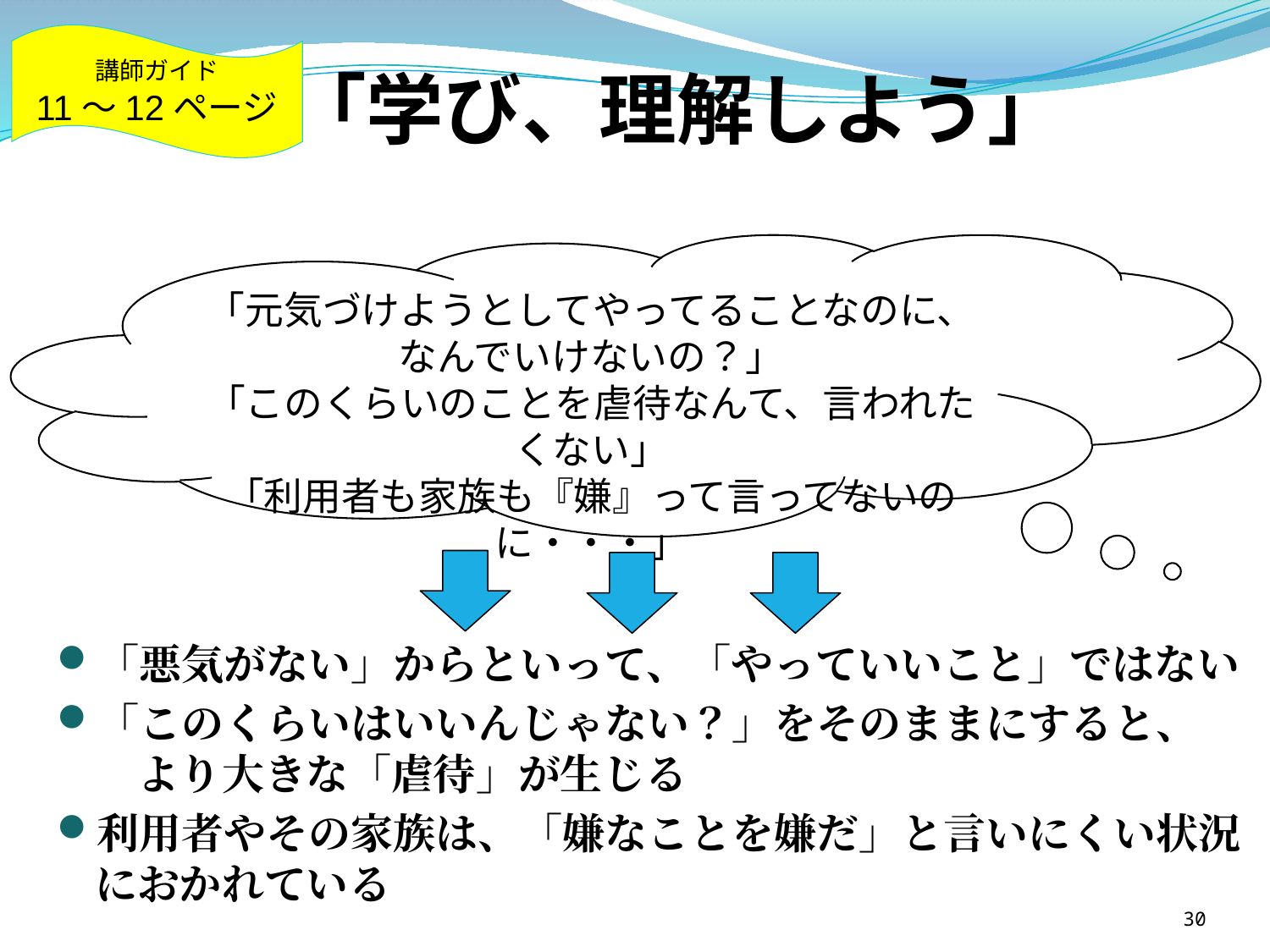

講師ガイド
11～12ページ
# 「学び、理解しよう」
「元気づけようとしてやってることなのに、
なんでいけないの？」
「このくらいのことを虐待なんて、言われたくない」
「利用者も家族も『嫌』って言ってないのに・・・」

「悪気がない」からといって、「やっていいこと」ではない
「このくらいはいいんじゃない？」をそのままにすると、　　より大きな「虐待」が生じる
利用者やその家族は、「嫌なことを嫌だ」と言いにくい状況におかれている

30